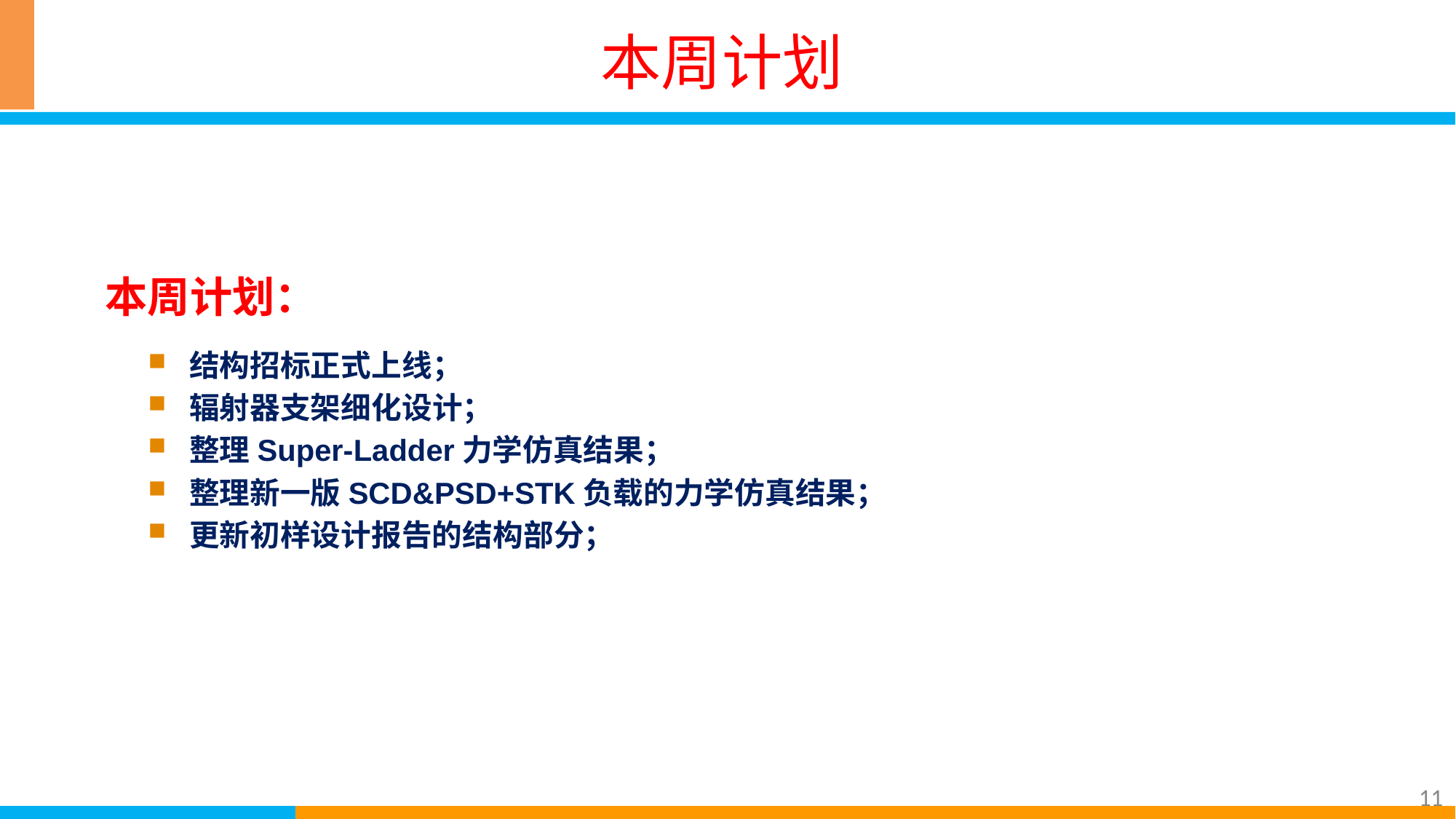

# 本周计划
本周计划：
结构招标正式上线；
辐射器支架细化设计；
整理Super-Ladder力学仿真结果；
整理新一版SCD&PSD+STK负载的力学仿真结果；
更新初样设计报告的结构部分；
11